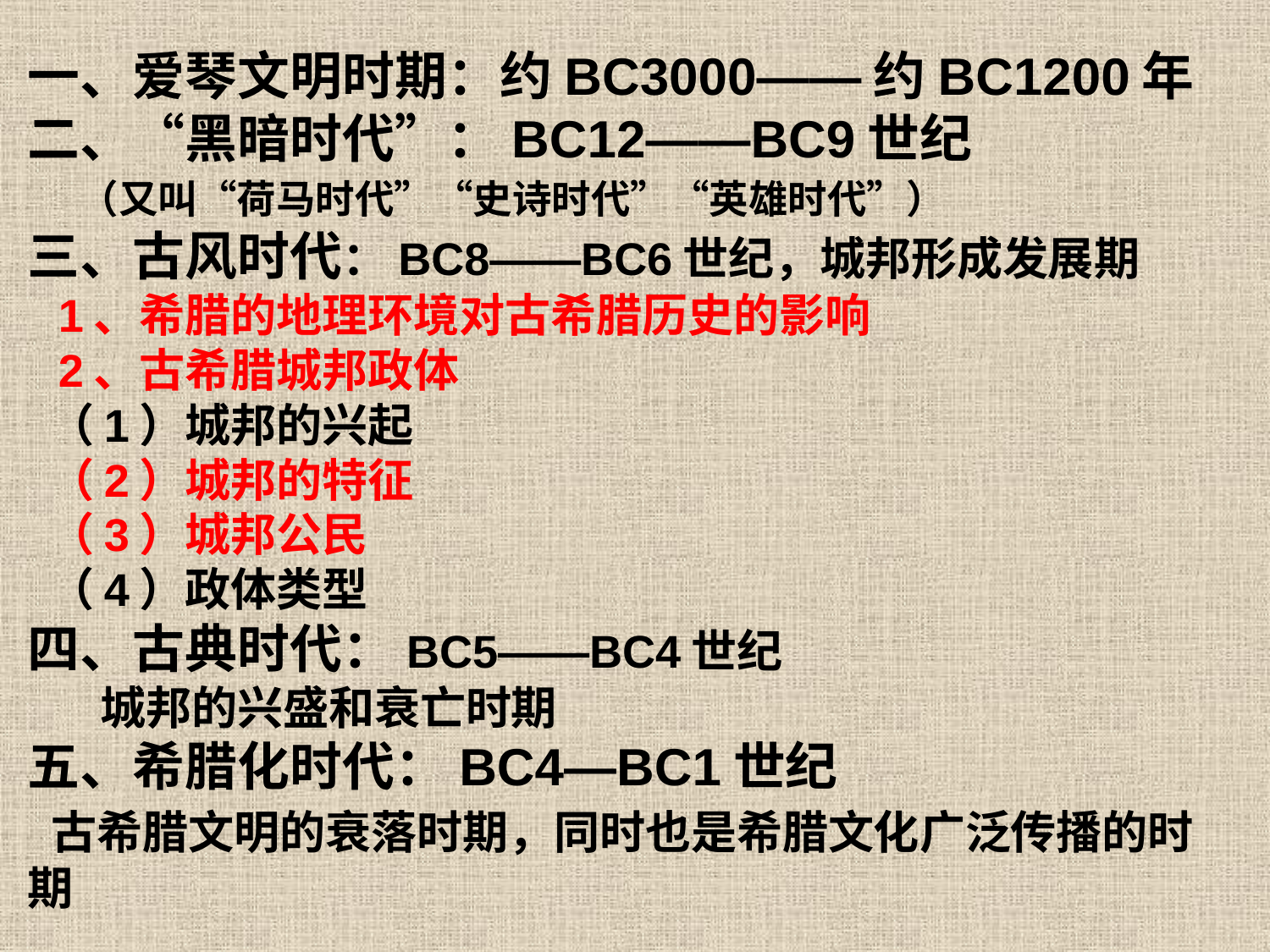

一、爱琴文明时期：约BC3000——约BC1200年
二、“黑暗时代”：BC12——BC9世纪
     （又叫“荷马时代”“史诗时代”“英雄时代”）
三、古风时代：BC8——BC6世纪，城邦形成发展期
  1、希腊的地理环境对古希腊历史的影响
  2、古希腊城邦政体
  （1）城邦的兴起
  （2）城邦的特征
  （3）城邦公民
  （4）政体类型
四、古典时代：BC5——BC4世纪
       城邦的兴盛和衰亡时期
五、希腊化时代：BC4—BC1世纪
  古希腊文明的衰落时期，同时也是希腊文化广泛传播的时期